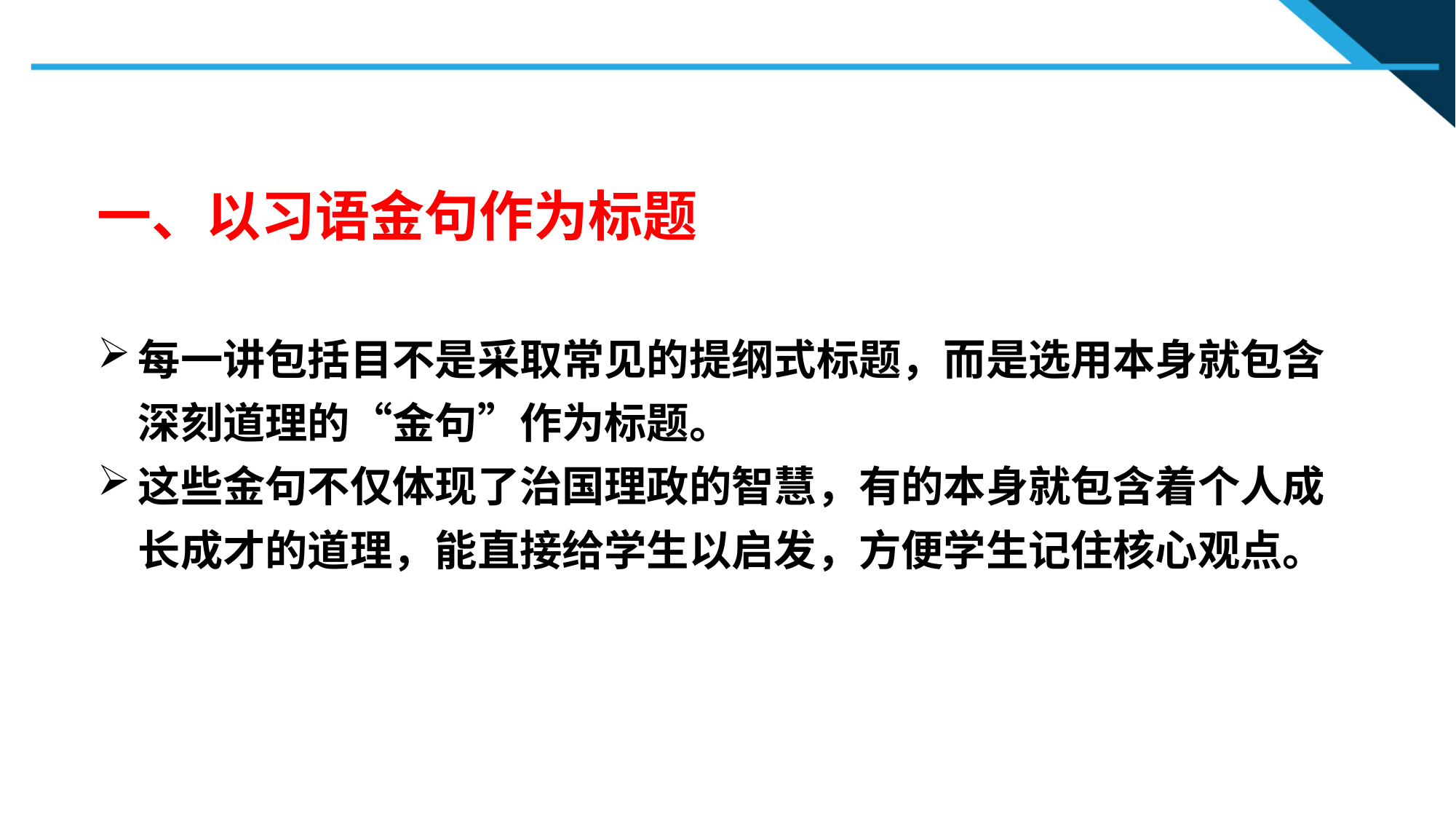

一、以习语金句作为标题

每一讲包括目不是采取常见的提纲式标题，而是选用本身就包含深刻道理的“金句”作为标题。
这些金句不仅体现了治国理政的智慧，有的本身就包含着个人成长成才的道理，能直接给学生以启发，方便学生记住核心观点。